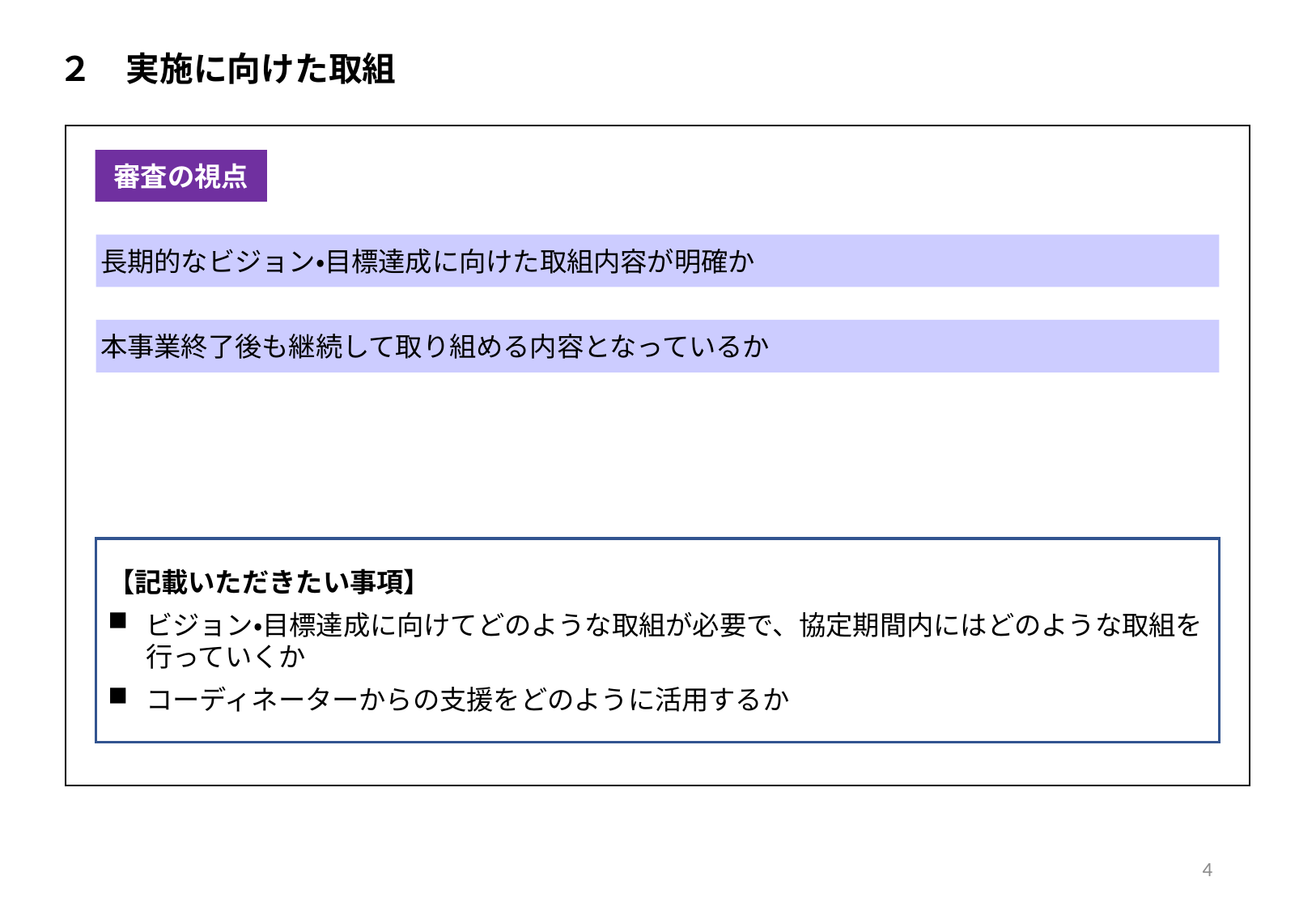

２　実施に向けた取組

審査の視点
長期的なビジョン・目標達成に向けた取組内容が明確か
本事業終了後も継続して取り組める内容となっているか
【記載いただきたい事項】
ビジョン・目標達成に向けてどのような取組が必要で、協定期間内にはどのような取組を行っていくか
コーディネーターからの支援をどのように活用するか
4